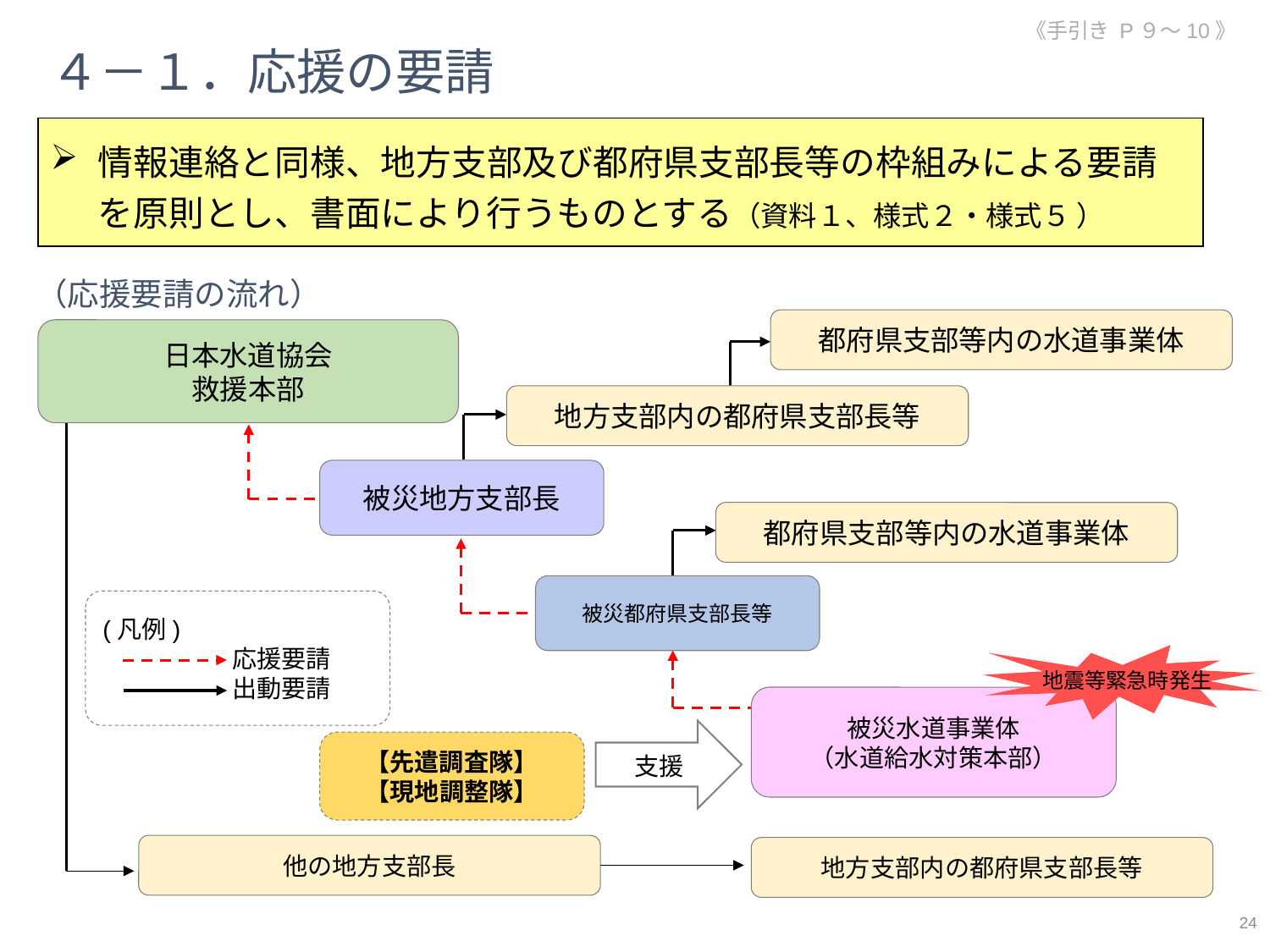

《手引き P９～10》
４－１．応援の要請
情報連絡と同様、地方支部及び都府県支部長等の枠組みによる要請を原則とし、書面により行うものとする（資料１、様式２・様式５ ）
（応援要請の流れ）
都府県支部等内の水道事業体
日本水道協会
救援本部
地方支部内の都府県支部長等
被災地方支部長
都府県支部等内の水道事業体
被災都府県支部長等
(凡例)
　　　 　　応援要請
　　　 　　出動要請

地震等緊急時発生
被災水道事業体
（水道給水対策本部）

支援
【先遣調査隊】
【現地調整隊】
他の地方支部長
地方支部内の都府県支部長等
24